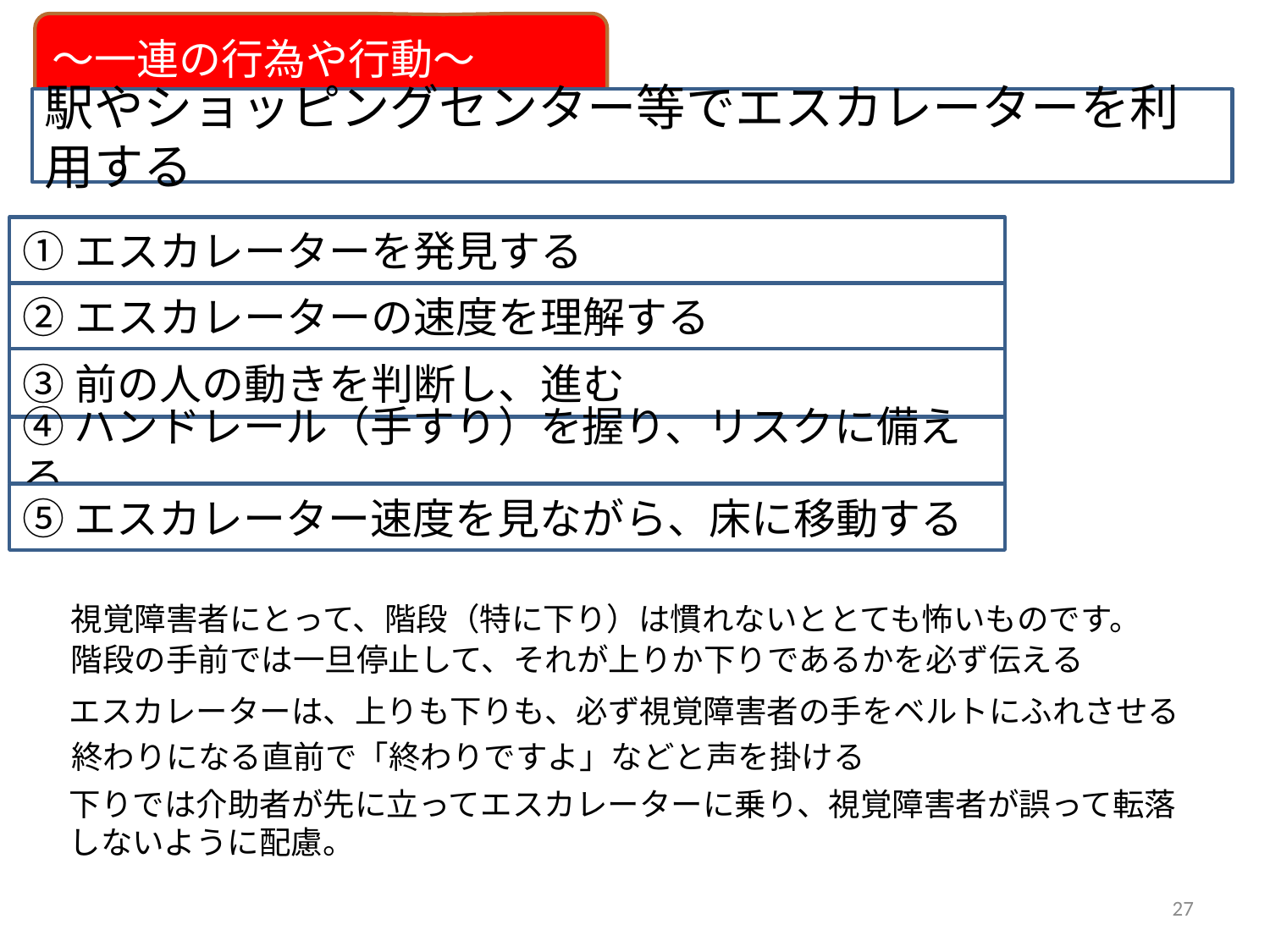

～一連の行為や行動～
駅やショッピングセンター等でエスカレーターを利用する
①エスカレーターを発見する
②エスカレーターの速度を理解する
③前の人の動きを判断し、進む
④ハンドレール（手すり）を握り、リスクに備える
⑤エスカレーター速度を見ながら、床に移動する
視覚障害者にとって、階段（特に下り）は慣れないととても怖いものです。
階段の手前では一旦停止して、それが上りか下りであるかを必ず伝える
エスカレーターは、上りも下りも、必ず視覚障害者の手をベルトにふれさせる
終わりになる直前で「終わりですよ」などと声を掛ける
下りでは介助者が先に立ってエスカレーターに乗り、視覚障害者が誤って転落
しないように配慮。
27